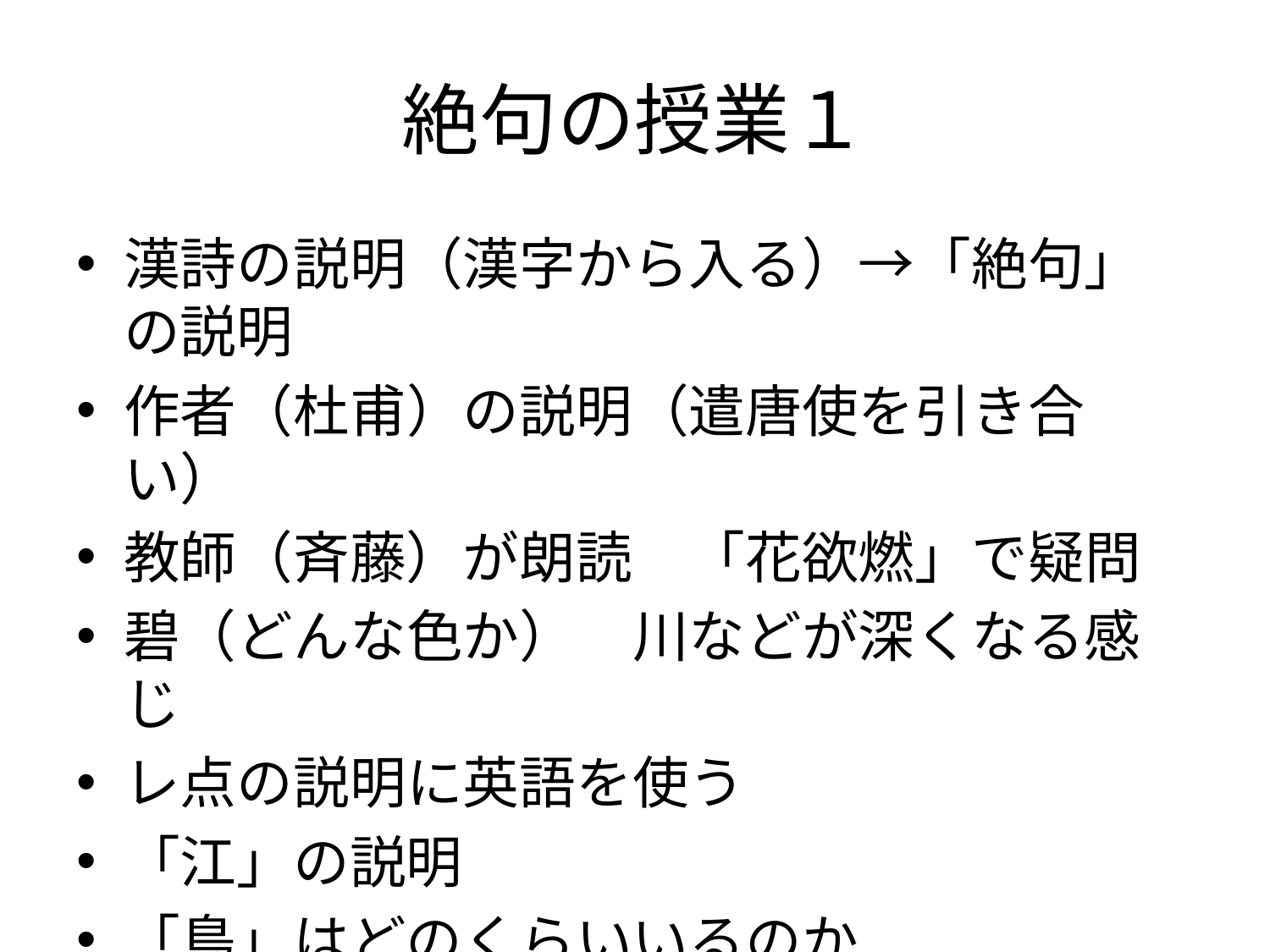

# 絶句の授業１
漢詩の説明（漢字から入る）→「絶句」の説明
作者（杜甫）の説明（遣唐使を引き合い）
教師（斉藤）が朗読　「花欲燃」で疑問
碧（どんな色か）　川などが深くなる感じ
レ点の説明に英語を使う
「江」の説明
「鳥」はどのくらいいるのか